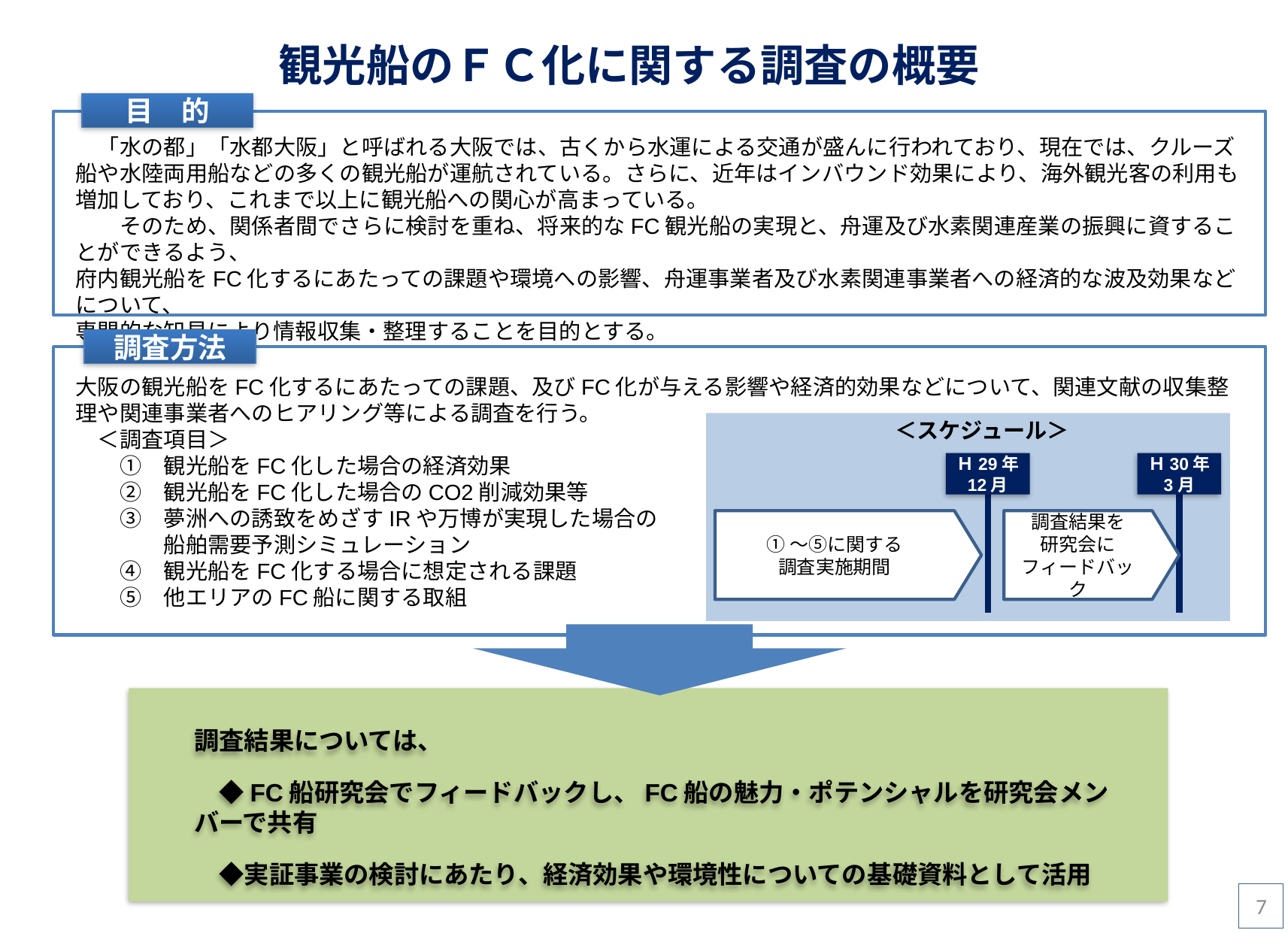

観光船のＦＣ化に関する調査の概要
目　的
　「水の都」「水都大阪」と呼ばれる大阪では、古くから水運による交通が盛んに行われており、現在では、クルーズ船や水陸両用船などの多くの観光船が運航されている。さらに、近年はインバウンド効果により、海外観光客の利用も増加しており、これまで以上に観光船への関心が高まっている。
　　そのため、関係者間でさらに検討を重ね、将来的なFC観光船の実現と、舟運及び水素関連産業の振興に資することができるよう、
府内観光船をFC化するにあたっての課題や環境への影響、舟運事業者及び水素関連事業者への経済的な波及効果などについて、
専門的な知見により情報収集・整理することを目的とする。
調査方法
大阪の観光船をFC化するにあたっての課題、及びFC化が与える影響や経済的効果などについて、関連文献の収集整理や関連事業者へのヒアリング等による調査を行う。
　＜調査項目＞
　　①　観光船をFC化した場合の経済効果
　　②　観光船をFC化した場合のCO2削減効果等
　　③　夢洲への誘致をめざすIRや万博が実現した場合の
　　　　船舶需要予測シミュレーション
　　④　観光船をFC化する場合に想定される課題
　　⑤　他エリアのFC船に関する取組
＜スケジュール＞

Ｈ29年
12月
Ｈ30年
3月
①～⑤に関する
調査実施期間
調査結果を
研究会に
フィードバック

調査結果については、

　◆FC船研究会でフィードバックし、FC船の魅力・ポテンシャルを研究会メンバーで共有

　◆実証事業の検討にあたり、経済効果や環境性についての基礎資料として活用
7